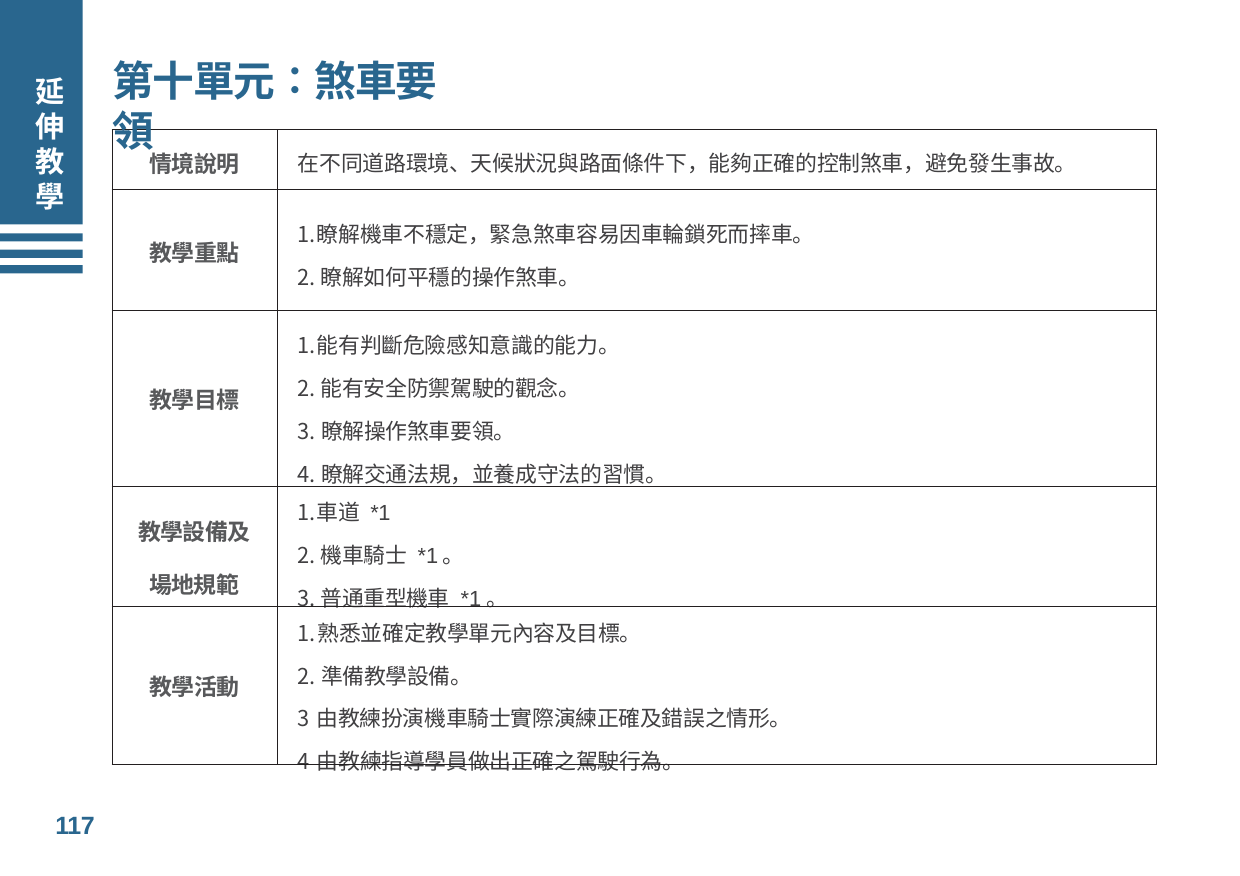

# 第十單元∶煞車要領
延伸教學
| 情境說明 | 在不同道路環境、天候狀況與路面條件下，能夠正確的控制煞車，避免發生事故。 |
| --- | --- |
| 教學重點 | 瞭解機車不穩定，緊急煞車容易因車輪鎖死而摔車。 瞭解如何平穩的操作煞車。 |
| 教學目標 | 能有判斷危險感知意識的能力。 能有安全防禦駕駛的觀念。 瞭解操作煞車要領。 瞭解交通法規，並養成守法的習慣。 |
| 教學設備及場地規範 | 車道 \*1 機車騎士 \*1。 普通重型機車 \*1。 |
| 教學活動 | 熟悉並確定教學單元內容及目標。 準備教學設備。 由教練扮演機車騎士實際演練正確及錯誤之情形。 由教練指導學員做出正確之駕駛行為。 |

117